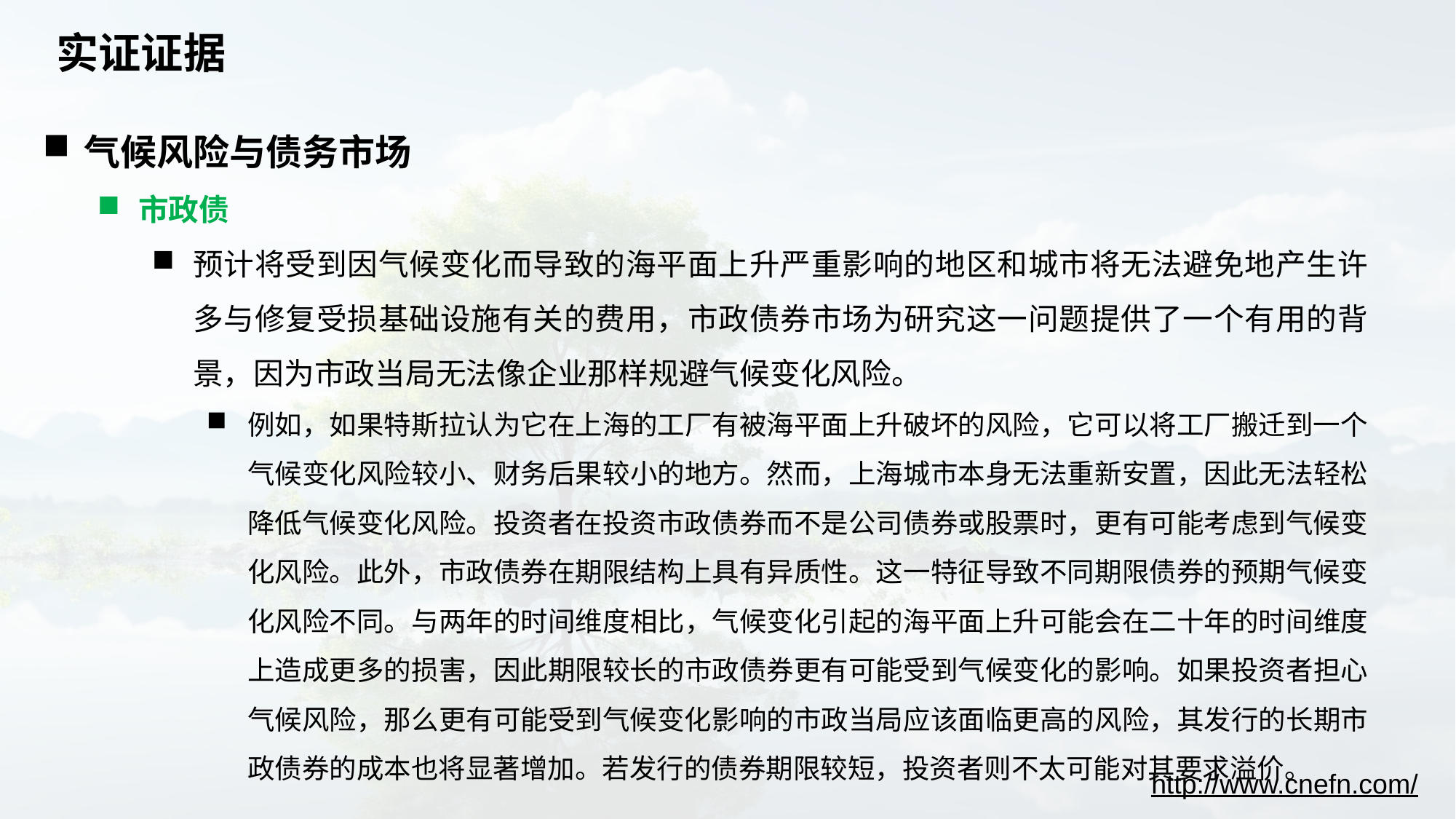

# 实证证据
气候风险与债务市场
市政债
预计将受到因气候变化而导致的海平面上升严重影响的地区和城市将无法避免地产生许多与修复受损基础设施有关的费用，市政债券市场为研究这一问题提供了一个有用的背景，因为市政当局无法像企业那样规避气候变化风险。
例如，如果特斯拉认为它在上海的工厂有被海平面上升破坏的风险，它可以将工厂搬迁到一个气候变化风险较小、财务后果较小的地方。然而，上海城市本身无法重新安置，因此无法轻松降低气候变化风险。投资者在投资市政债券而不是公司债券或股票时，更有可能考虑到气候变化风险。此外，市政债券在期限结构上具有异质性。这一特征导致不同期限债券的预期气候变化风险不同。与两年的时间维度相比，气候变化引起的海平面上升可能会在二十年的时间维度上造成更多的损害，因此期限较长的市政债券更有可能受到气候变化的影响。如果投资者担心气候风险，那么更有可能受到气候变化影响的市政当局应该面临更高的风险，其发行的长期市政债券的成本也将显著增加。若发行的债券期限较短，投资者则不太可能对其要求溢价。